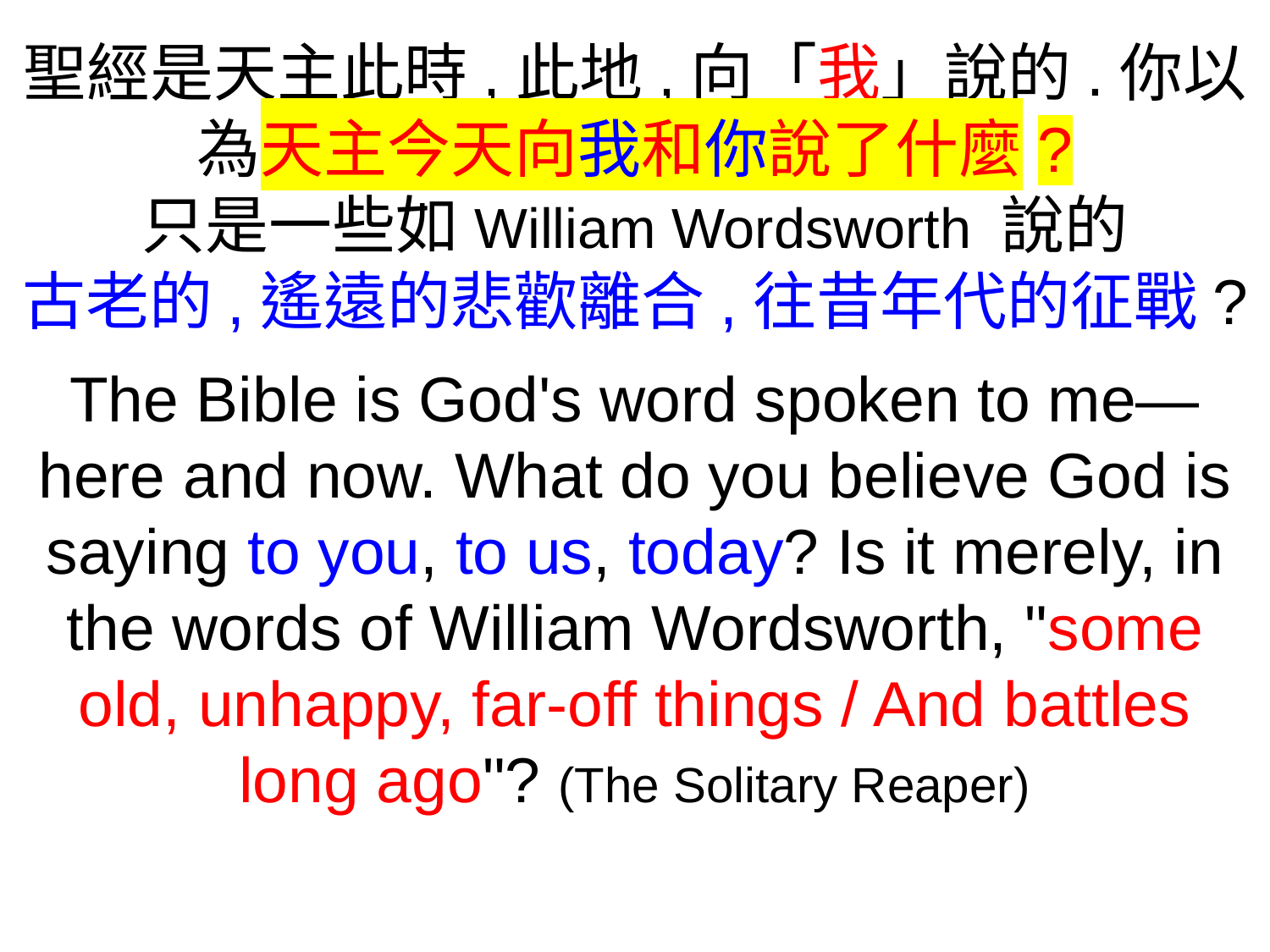

聖經是天主此時,此地,向「我」說的.你以為天主今天向我和你說了什麼?
只是一些如William Wordsworth 說的
古老的,遙遠的悲歡離合,往昔年代的征戰?
The Bible is God's word spoken to me—here and now. What do you believe God is saying to you, to us, today? Is it merely, in the words of William Wordsworth, "some old, unhappy, far-off things / And battles long ago"? (The Solitary Reaper)